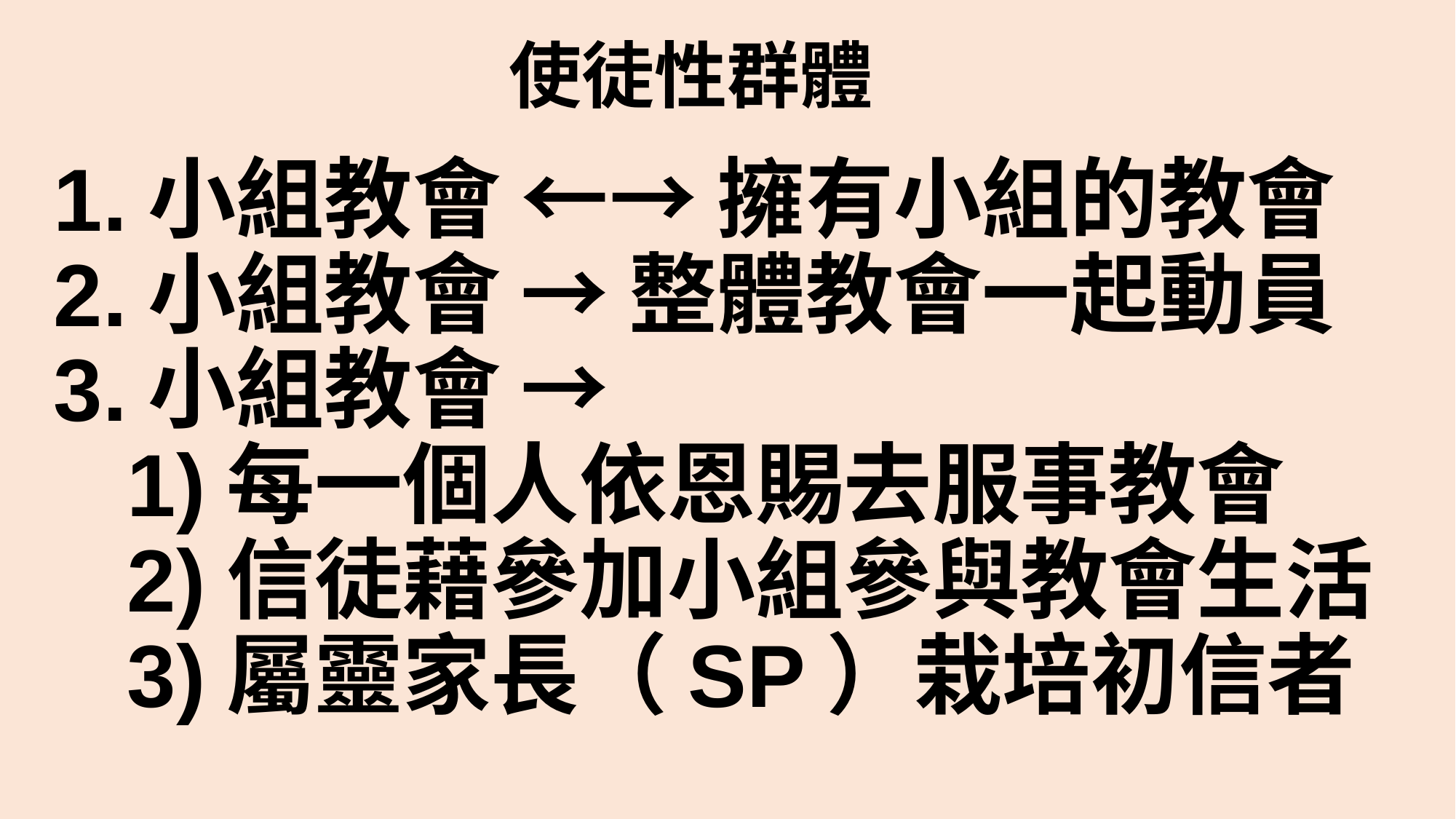

# 使徒性群體
1.小組教會 ←→ 擁有小組的教會
2.小組教會 → 整體教會一起動員
3.小組教會 →
   1)每一個人依恩賜去服事教會
   2)信徒藉參加小組參與教會生活
   3)屬靈家長（SP）栽培初信者